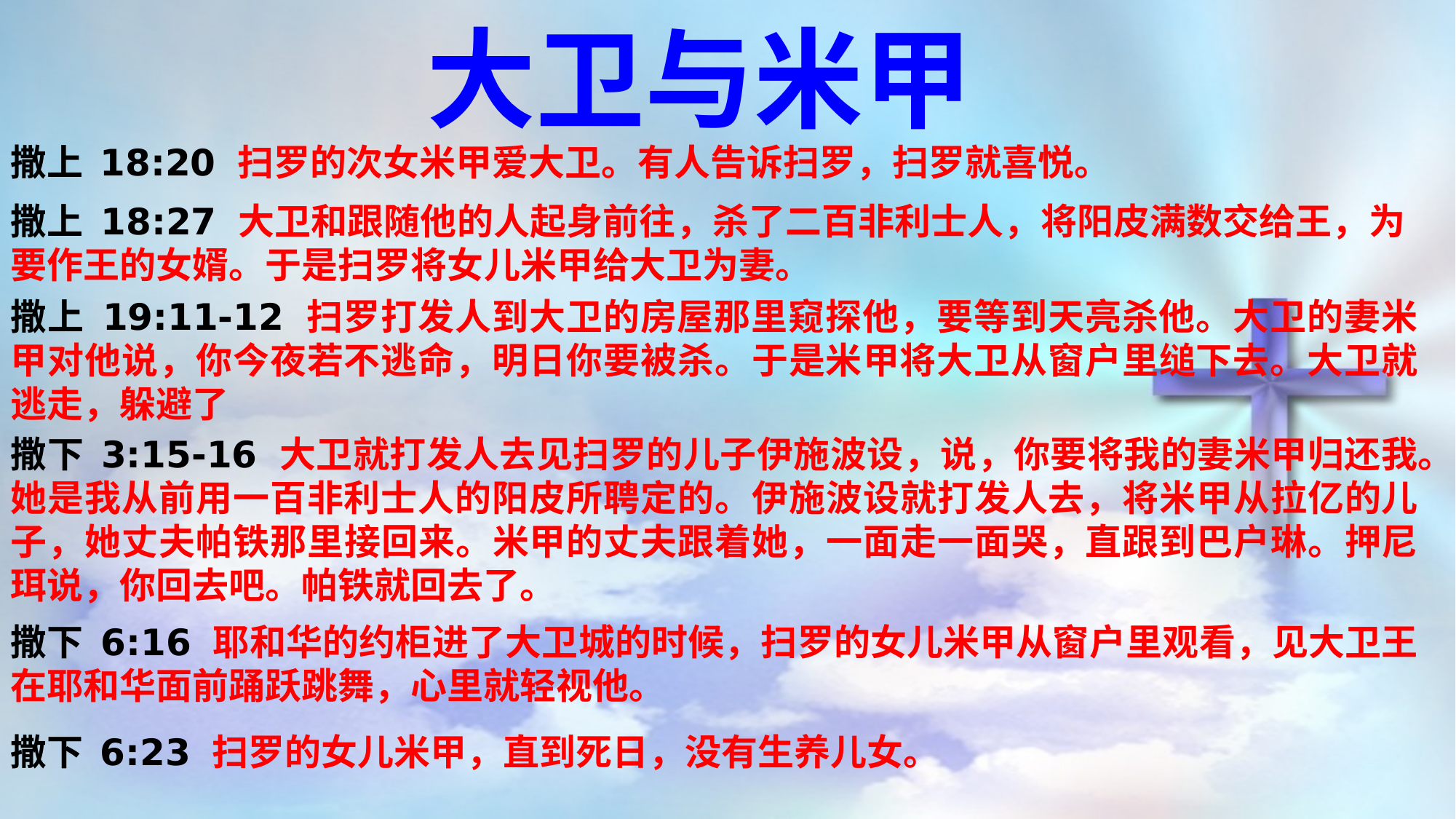

大卫与米甲
撒上 18:20 扫罗的次女米甲爱大卫。有人告诉扫罗，扫罗就喜悦。
撒上 18:27 大卫和跟随他的人起身前往，杀了二百非利士人，将阳皮满数交给王，为要作王的女婿。于是扫罗将女儿米甲给大卫为妻。
撒上 19:11-12 扫罗打发人到大卫的房屋那里窥探他，要等到天亮杀他。大卫的妻米甲对他说，你今夜若不逃命，明日你要被杀。于是米甲将大卫从窗户里缒下去。大卫就逃走，躲避了
撒下 3:15-16 大卫就打发人去见扫罗的儿子伊施波设，说，你要将我的妻米甲归还我。她是我从前用一百非利士人的阳皮所聘定的。伊施波设就打发人去，将米甲从拉亿的儿子，她丈夫帕铁那里接回来。米甲的丈夫跟着她，一面走一面哭，直跟到巴户琳。押尼珥说，你回去吧。帕铁就回去了。
撒下 6:16 耶和华的约柜进了大卫城的时候，扫罗的女儿米甲从窗户里观看，见大卫王在耶和华面前踊跃跳舞，心里就轻视他。
撒下 6:23 扫罗的女儿米甲，直到死日，没有生养儿女。